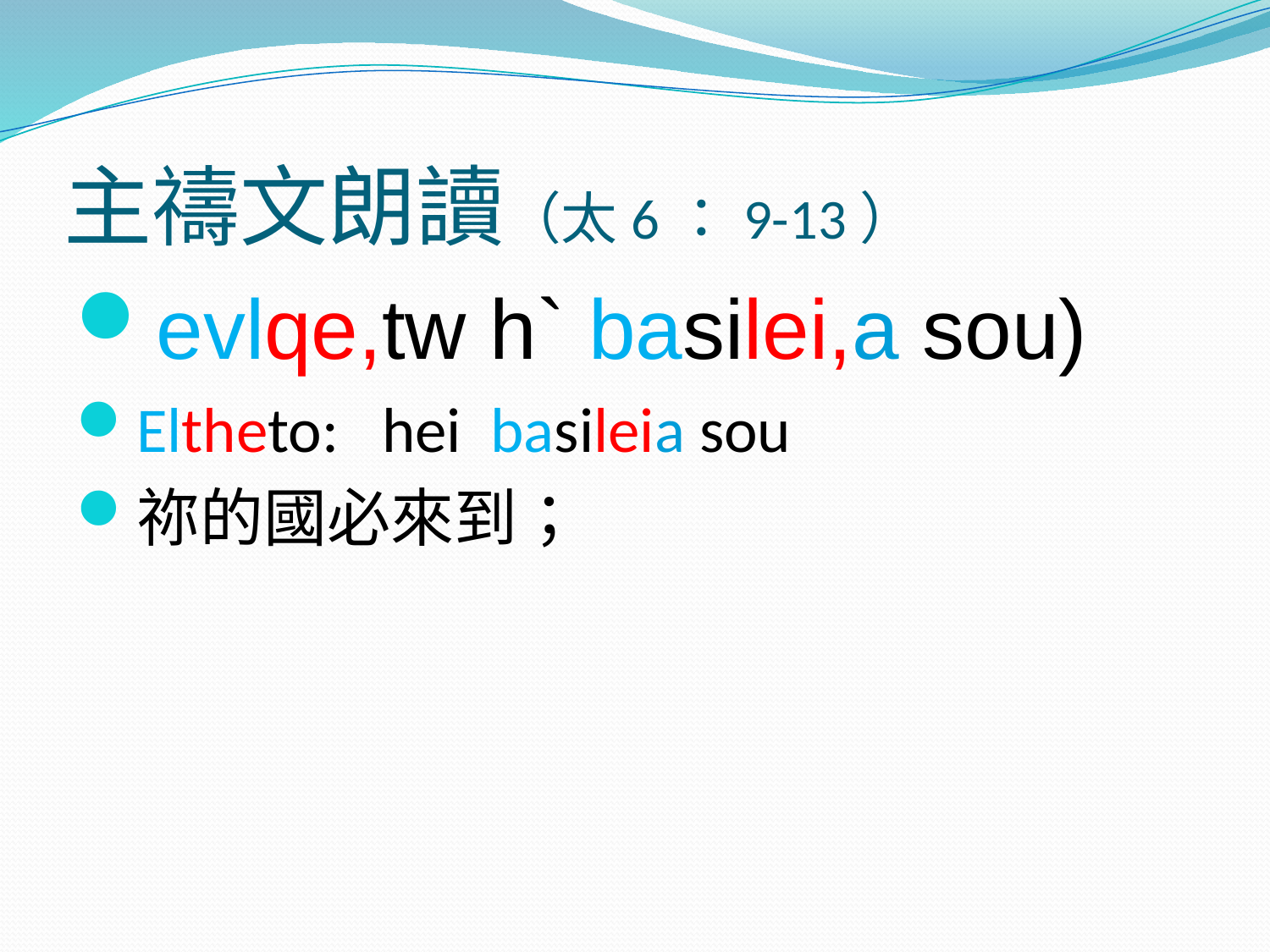

# 主禱文朗讀（太6：9-13）
evlqe,tw h` basilei,a sou)
Eltheto:   hei  basileia sou
祢的國必來到；